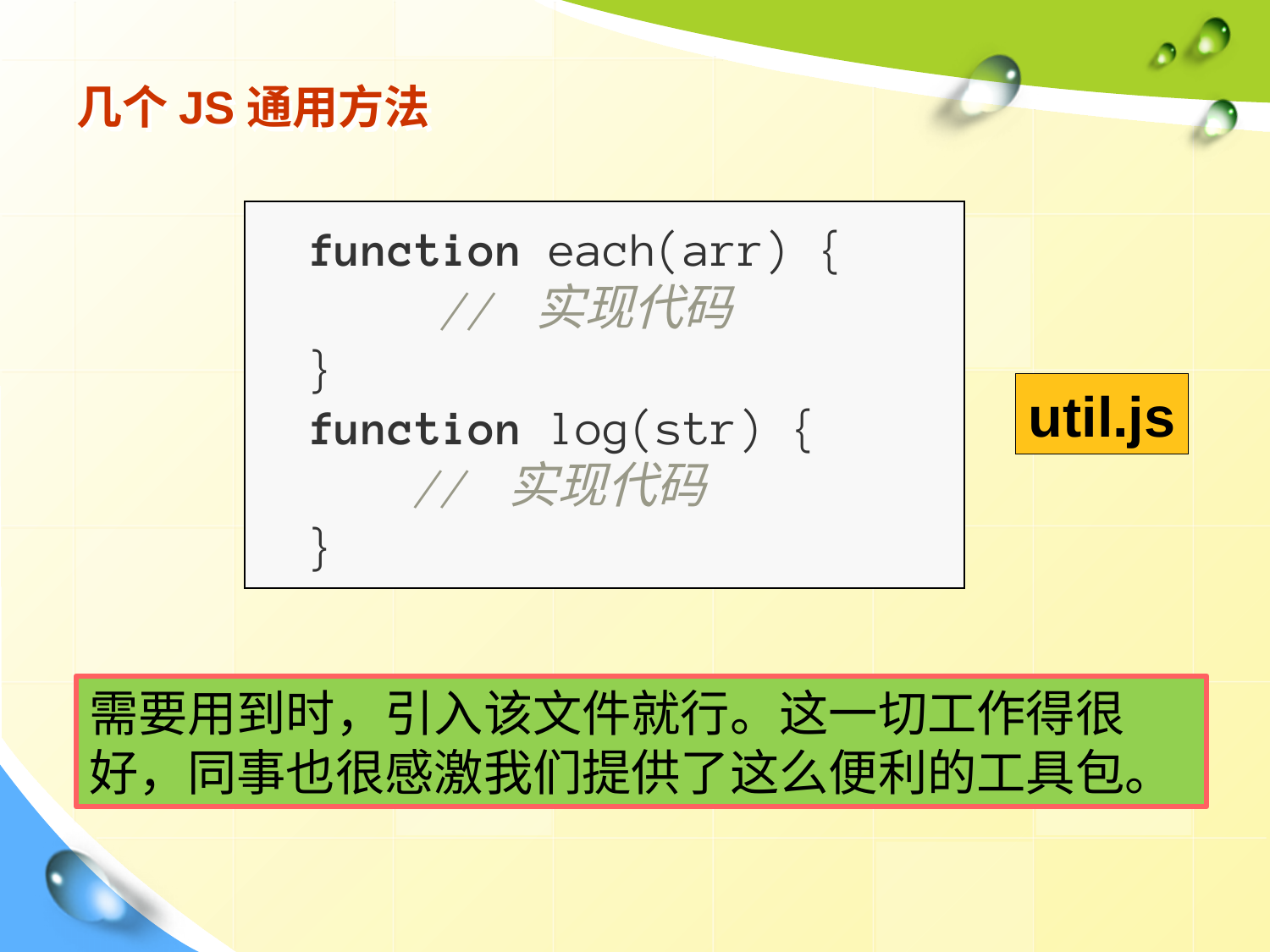

# 几个JS通用方法
function each(arr) {
     // 实现代码
}
function log(str) {
    // 实现代码
}
util.js

需要用到时，引入该文件就行。这一切工作得很好，同事也很感激我们提供了这么便利的工具包。